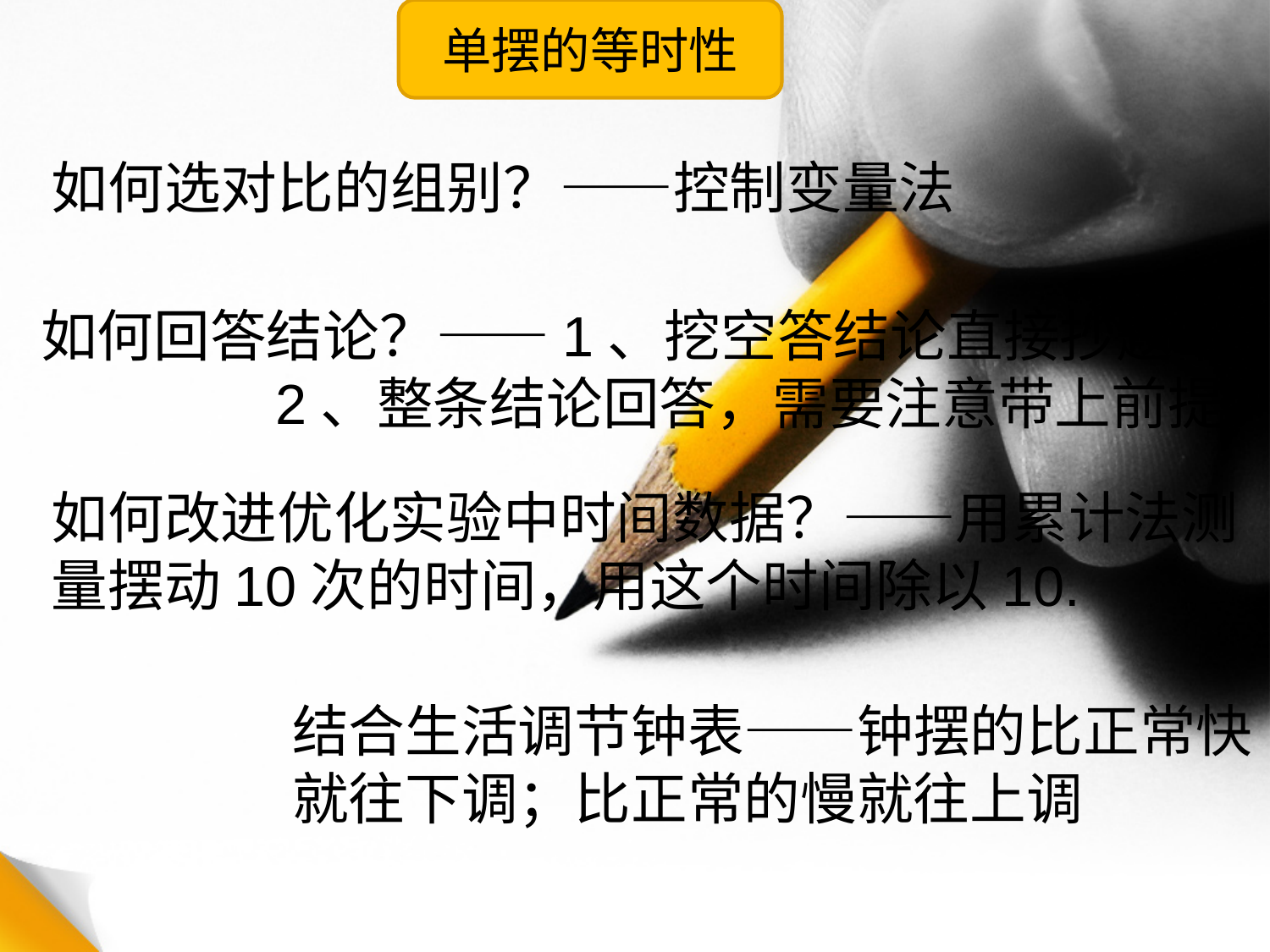

单摆的等时性
如何选对比的组别？——控制变量法
如何回答结论？——1、挖空答结论直接抄题干
               2、整条结论回答，需要注意带上前提
如何改进优化实验中时间数据？——用累计法测
量摆动10次的时间，用这个时间除以10.
结合生活调节钟表——钟摆的比正常快
就往下调；比正常的慢就往上调